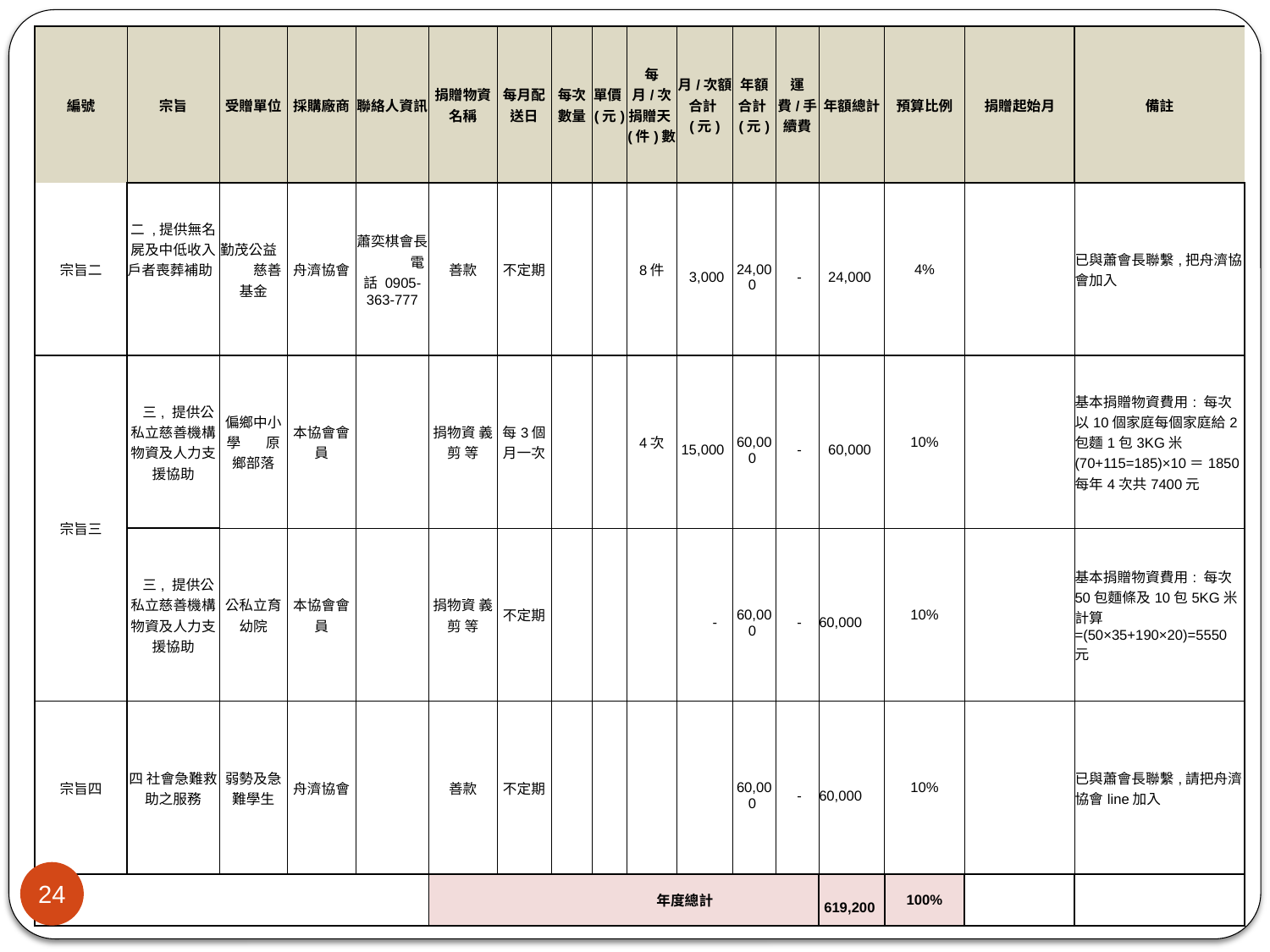

| 編號 | 宗旨 | 受贈單位 | 採購廠商 | 聯絡人資訊 | 捐贈物資名稱 | 每月配送日 | 每次數量 | 單價(元) | 每月/次捐贈天(件)數 | 月/次額合計(元) | 年額合計(元) | 運費/手續費 | 年額總計 | 預算比例 | 捐贈起始月 | 備註 |
| --- | --- | --- | --- | --- | --- | --- | --- | --- | --- | --- | --- | --- | --- | --- | --- | --- |
| 宗旨二 | 二 ,提供無名屍及中低收入戶者喪葬補助 | 勤茂公益 慈善基金 | 舟濟協會 | 蕭奕棋會長 電話 0905-363-777 | 善款 | 不定期 |  |  | 8件 | 3,000 | 24,000 | - | 24,000 | 4% |  | 已與蕭會長聯繫,把舟濟協會加入 |
| 宗旨三 | 三, 提供公私立慈善機構物資及人力支援協助 | 偏鄉中小學 原鄉部落 | 本協會會員 |  | 捐物資 義剪 等 | 每3個月一次 |  |  | 4次 | 15,000 | 60,000 | - | 60,000 | 10% |  | 基本捐贈物資費用: 每次以10個家庭每個家庭給2包麵1包3KG米 (70+115=185)×10＝1850 每年4次共7400元 |
|  | 三, 提供公私立慈善機構物資及人力支援協助 | 公私立育幼院 | 本協會會員 |  | 捐物資 義剪 等 | 不定期 |  |  |  | - | 60,000 | - | 60,000 | 10% |  | 基本捐贈物資費用: 每次50包麵條及10包5KG米計算=(50×35+190×20)=5550元 |
| 宗旨四 | 四 社會急難救助之服務 | 弱勢及急難學生 | 舟濟協會 |  | 善款 | 不定期 |  |  |  |  | 60,000 | - | 60,000 | 10% |  | 已與蕭會長聯繫,請把舟濟協會line加入 |
|  |  |  |  |  |  |  | 年度總計 |  |  |  |  |  | 619,200 | 100% |  |  |
24